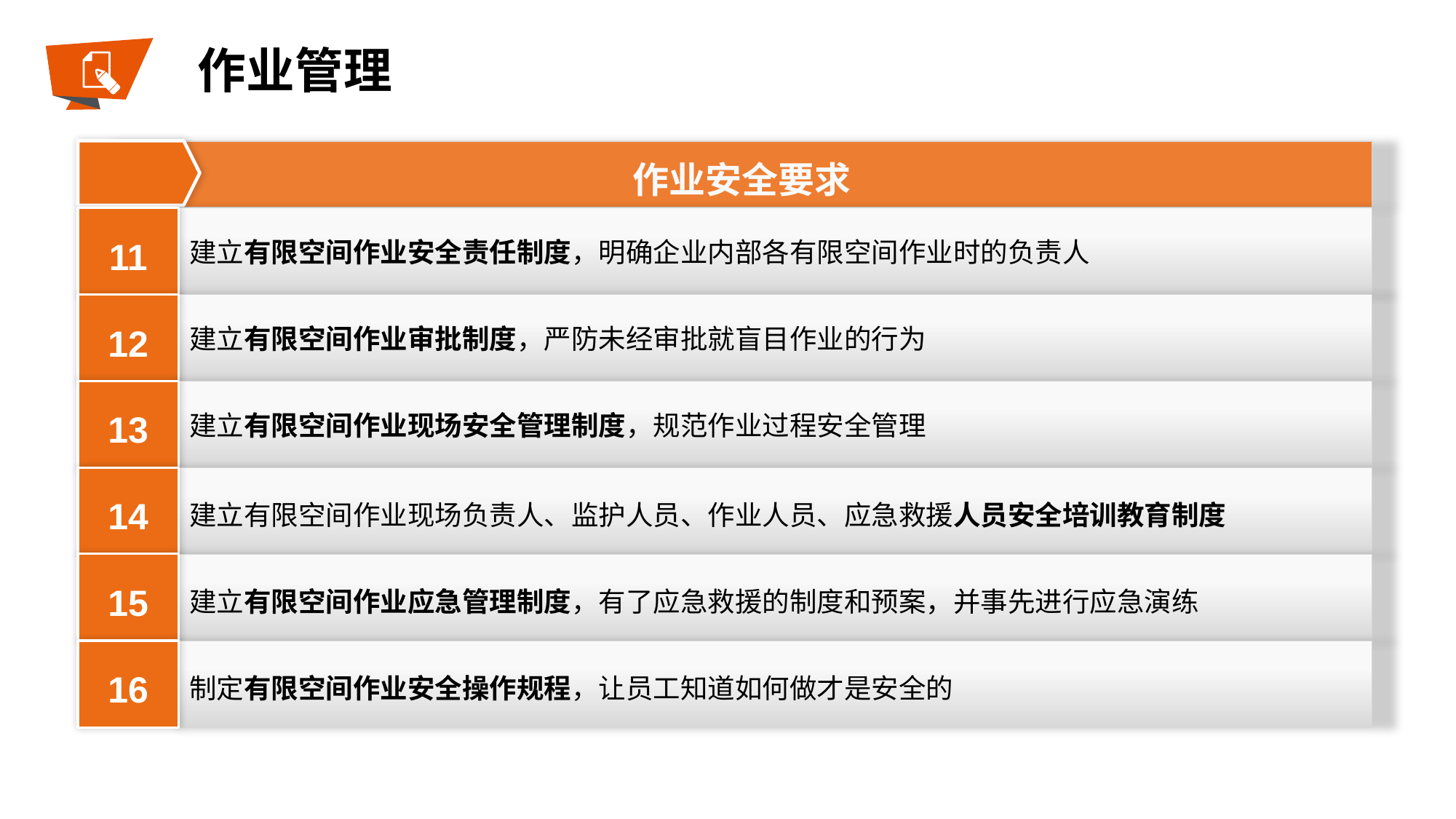

作业管理

作业安全要求
11
建立有限空间作业安全责任制度，明确企业内部各有限空间作业时的负责人
12
建立有限空间作业审批制度，严防未经审批就盲目作业的行为
13
建立有限空间作业现场安全管理制度，规范作业过程安全管理
14
建立有限空间作业现场负责人、监护人员、作业人员、应急救援人员安全培训教育制度
15
建立有限空间作业应急管理制度，有了应急救援的制度和预案，并事先进行应急演练
16
制定有限空间作业安全操作规程，让员工知道如何做才是安全的